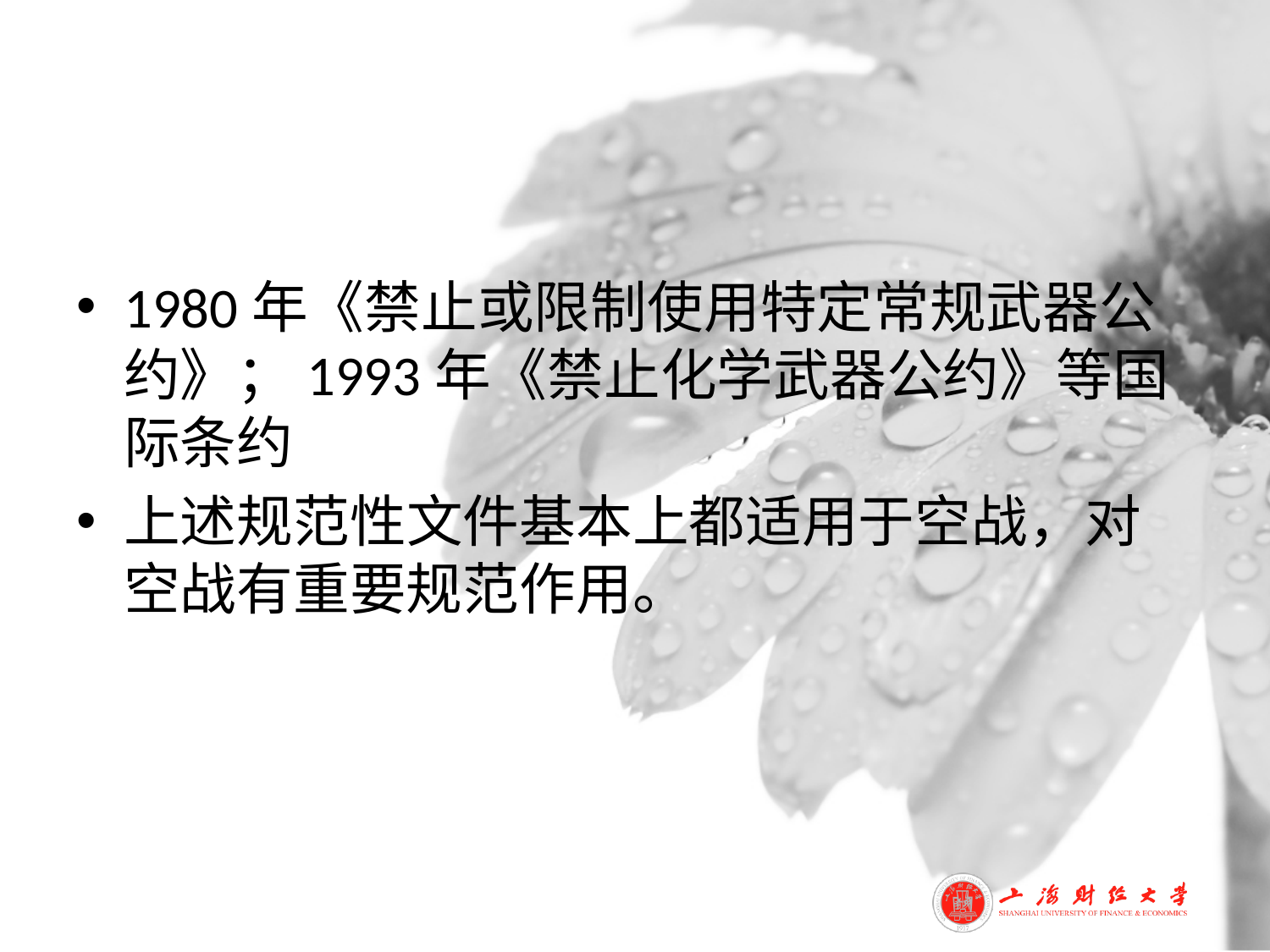

#

1980年《禁止或限制使用特定常规武器公约》；1993年《禁止化学武器公约》等国际条约
上述规范性文件基本上都适用于空战，对空战有重要规范作用。